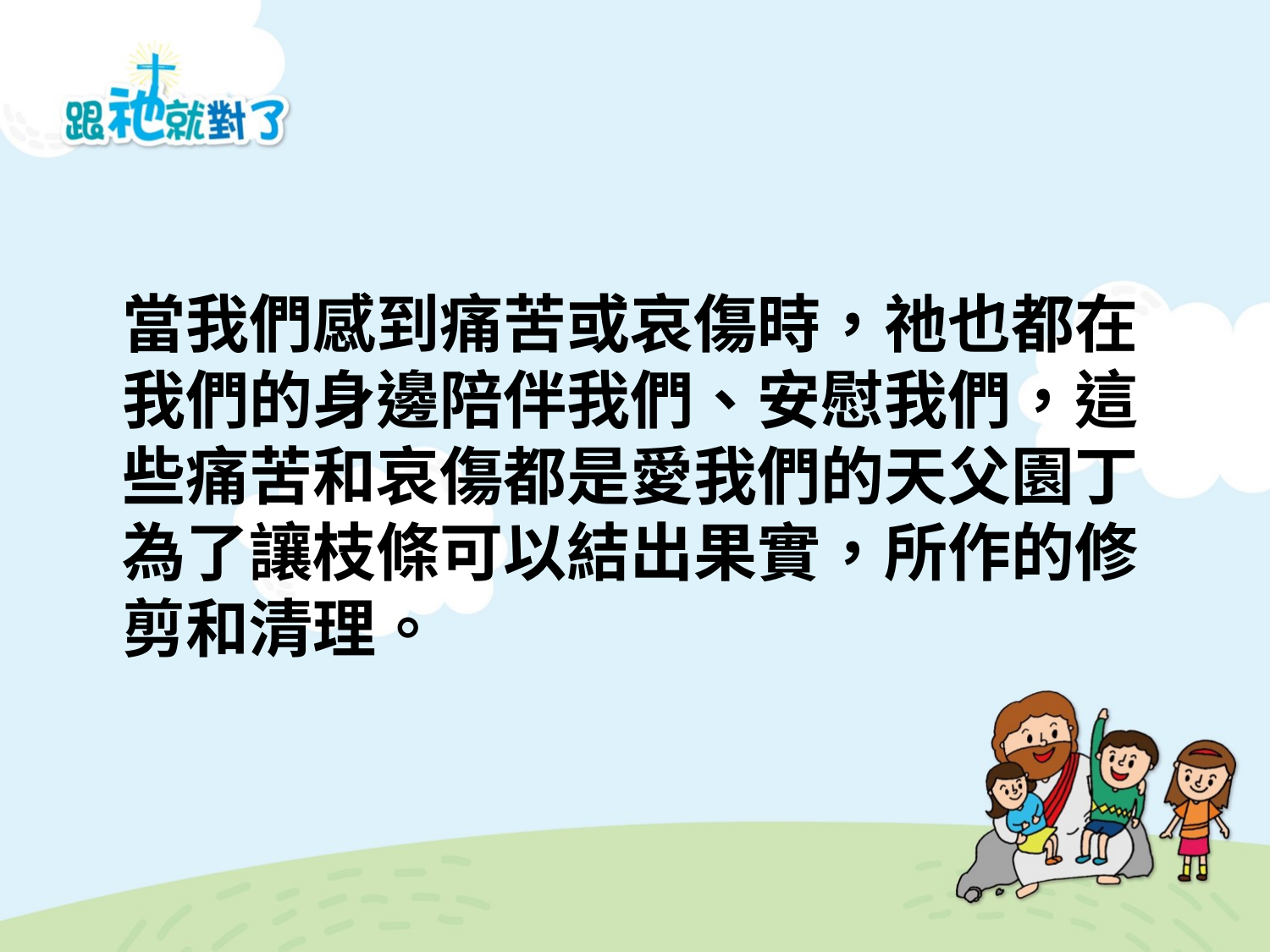

當我們感到痛苦或哀傷時，祂也都在我們的身邊陪伴我們、安慰我們，這些痛苦和哀傷都是愛我們的天父園丁為了讓枝條可以結出果實，所作的修剪和清理。